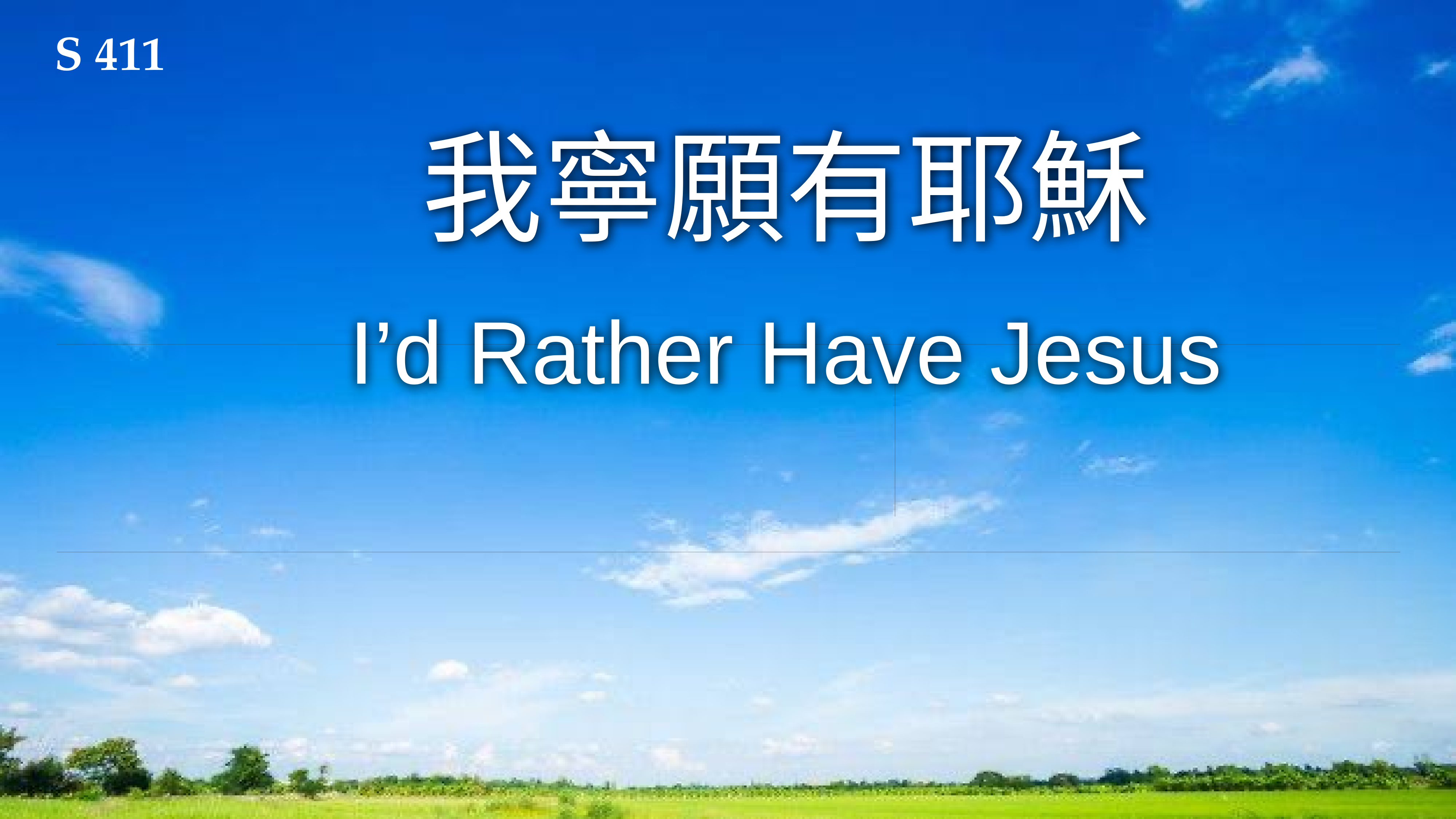

S 411
# 我寧願有耶穌
I’d Rather Have Jesus